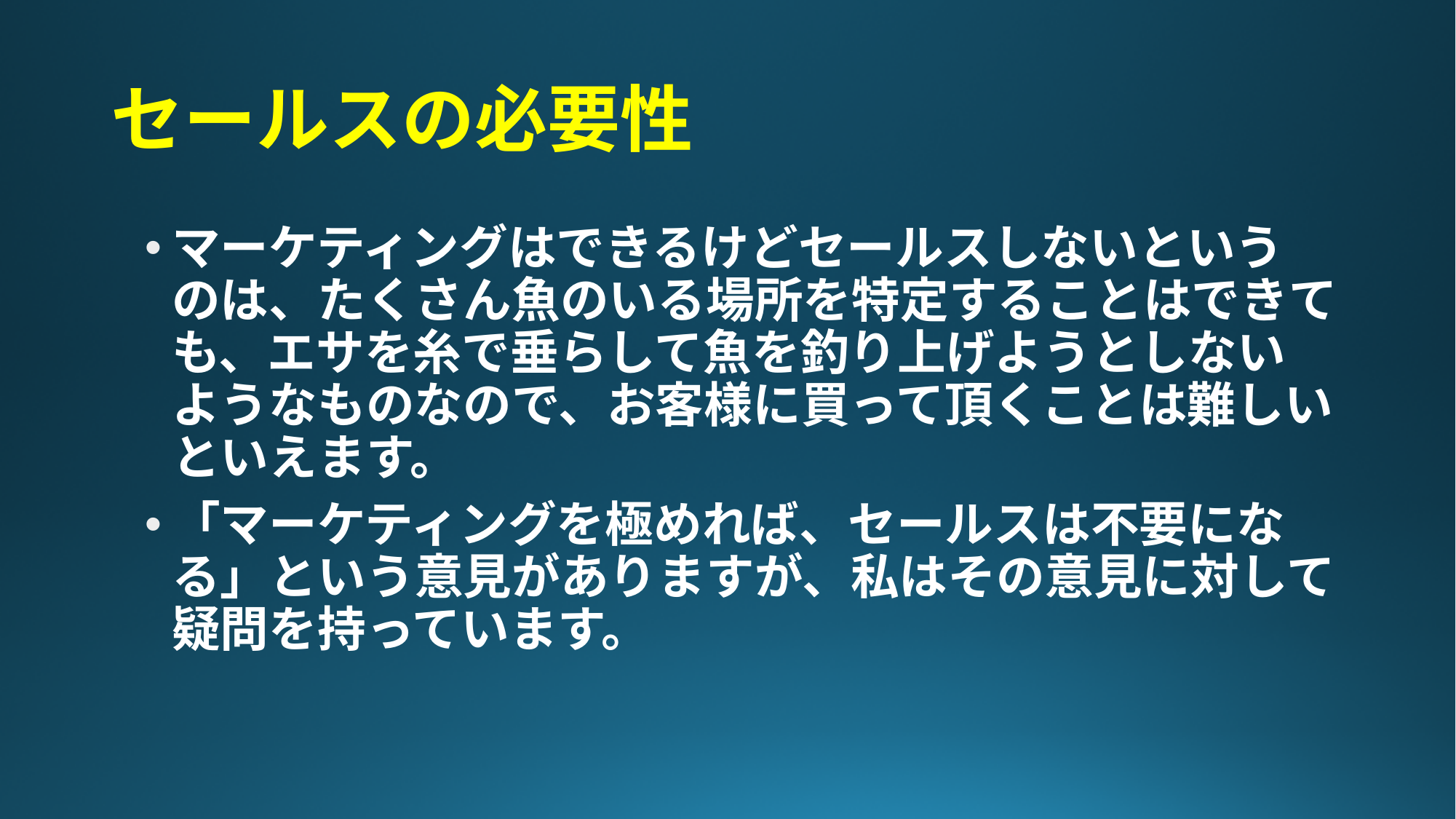

# セールスの必要性
マーケティングはできるけどセールスしないという　のは、たくさん魚のいる場所を特定することはできても、エサを糸で垂らして魚を釣り上げようとしない　ようなものなので、お客様に買って頂くことは難しいといえます。
「マーケティングを極めれば、セールスは不要になる」という意見がありますが、私はその意見に対して疑問を持っています。